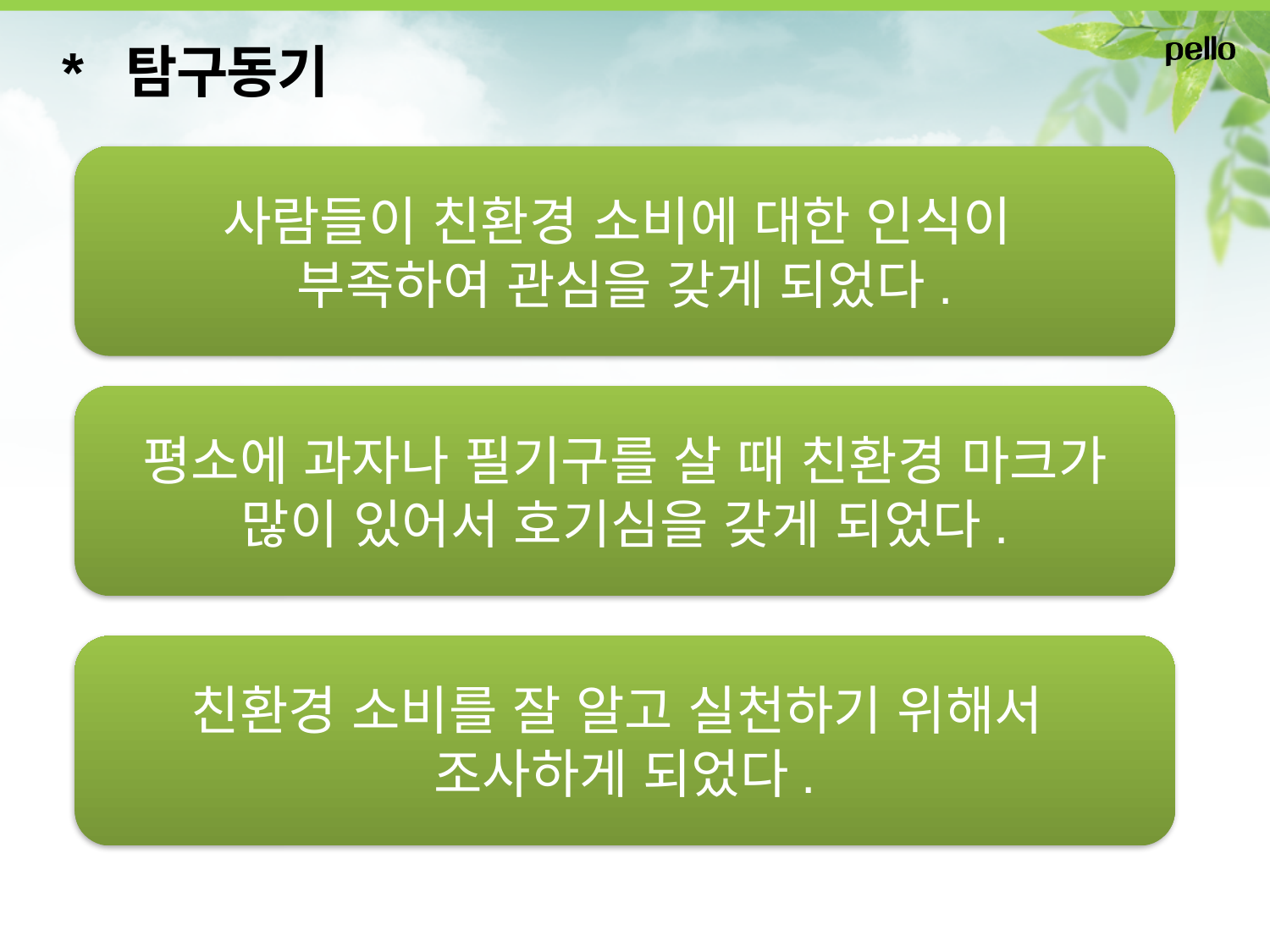

*  탐구동기
사람들이 친환경 소비에 대한 인식이
부족하여 관심을 갖게 되었다.
평소에 과자나 필기구를 살 때 친환경 마크가 많이 있어서 호기심을 갖게 되었다.
친환경 소비를 잘 알고 실천하기 위해서
조사하게 되었다.